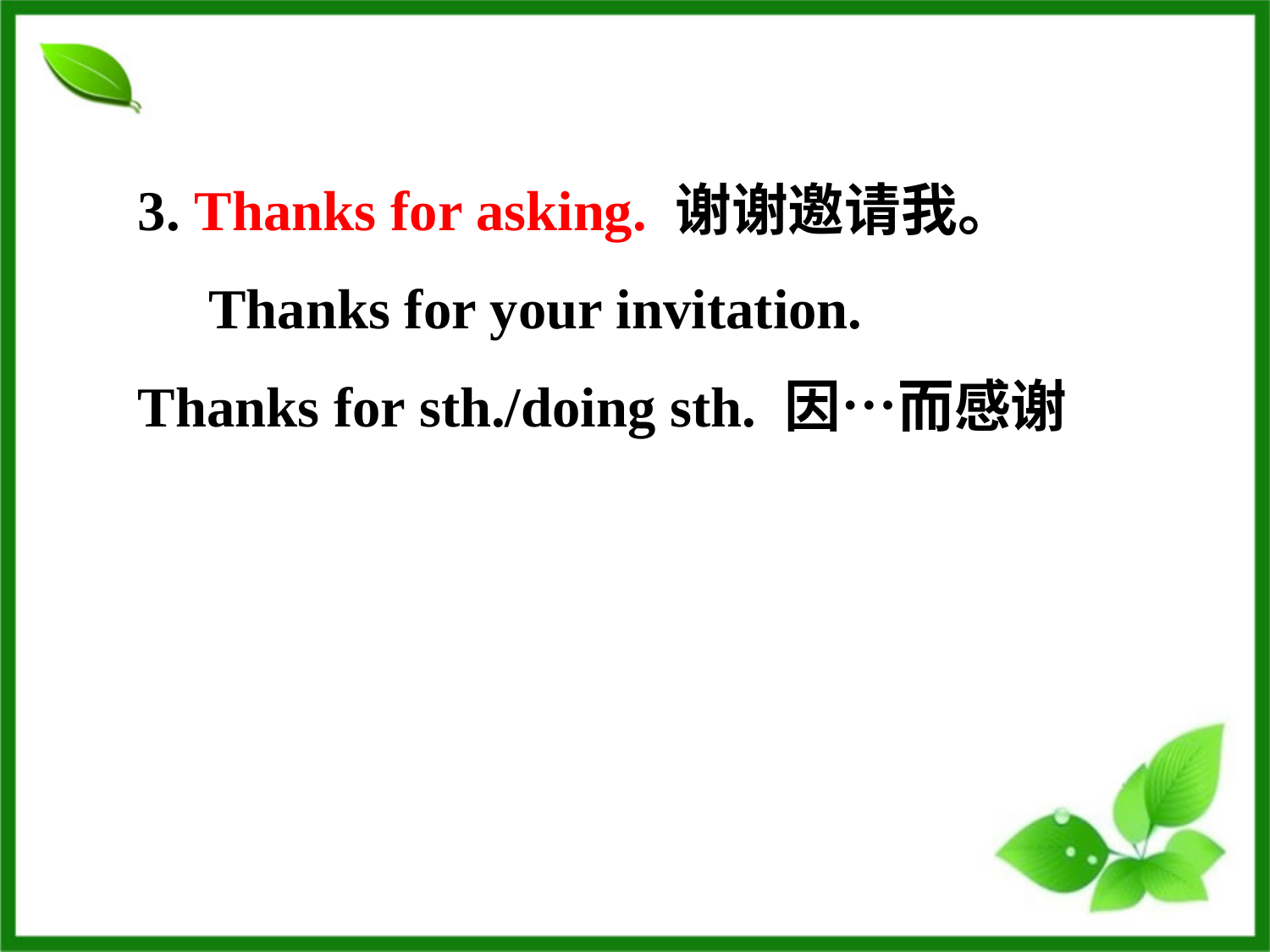

3. Thanks for asking. 谢谢邀请我。
     Thanks for your invitation.
Thanks for sth./doing sth. 因…而感谢